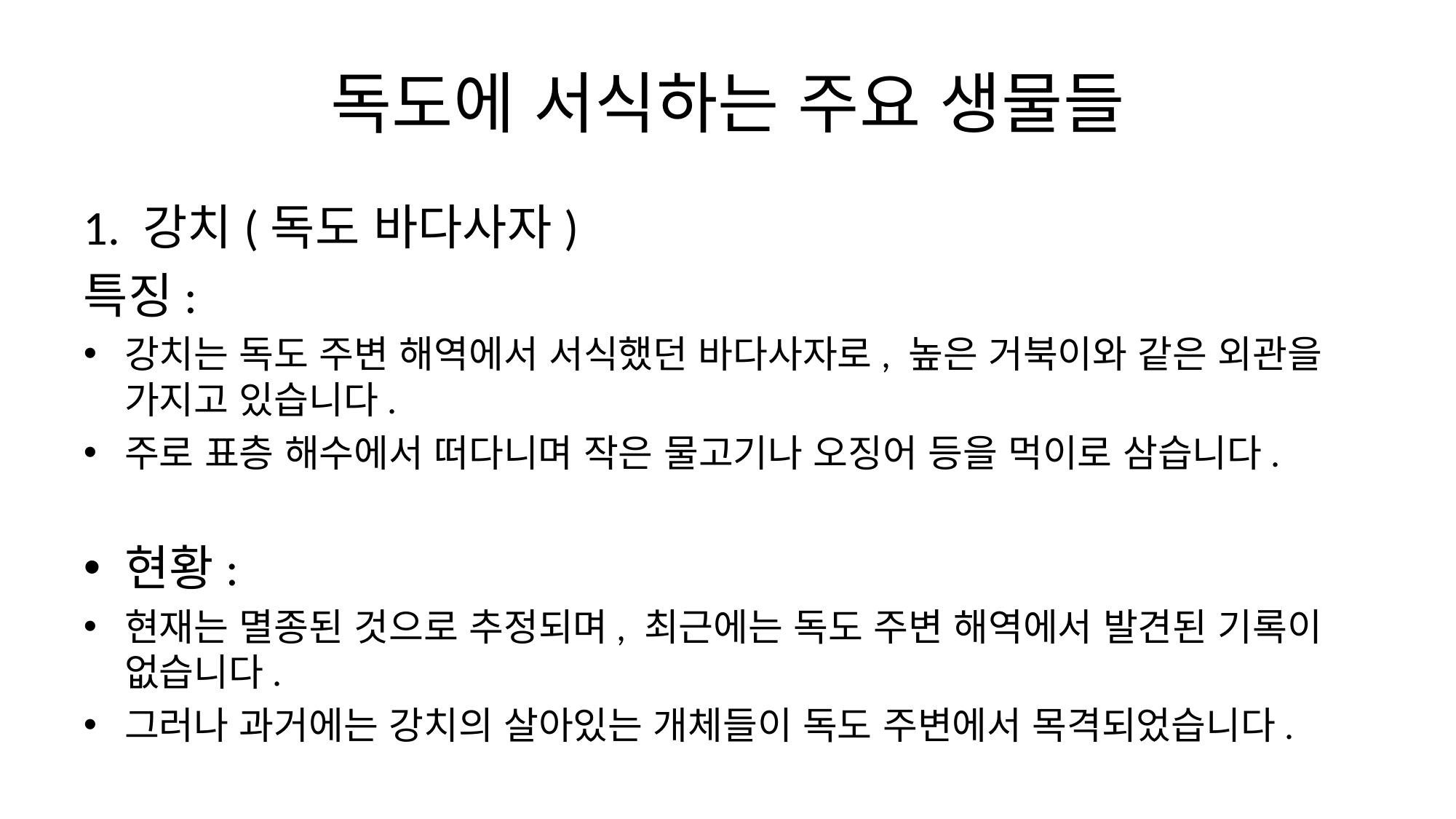

# 독도에 서식하는 주요 생물들
1. 강치(독도 바다사자)
특징:
강치는 독도 주변 해역에서 서식했던 바다사자로, 높은 거북이와 같은 외관을 가지고 있습니다.
주로 표층 해수에서 떠다니며 작은 물고기나 오징어 등을 먹이로 삼습니다.

현황:
현재는 멸종된 것으로 추정되며, 최근에는 독도 주변 해역에서 발견된 기록이 없습니다.
그러나 과거에는 강치의 살아있는 개체들이 독도 주변에서 목격되었습니다.